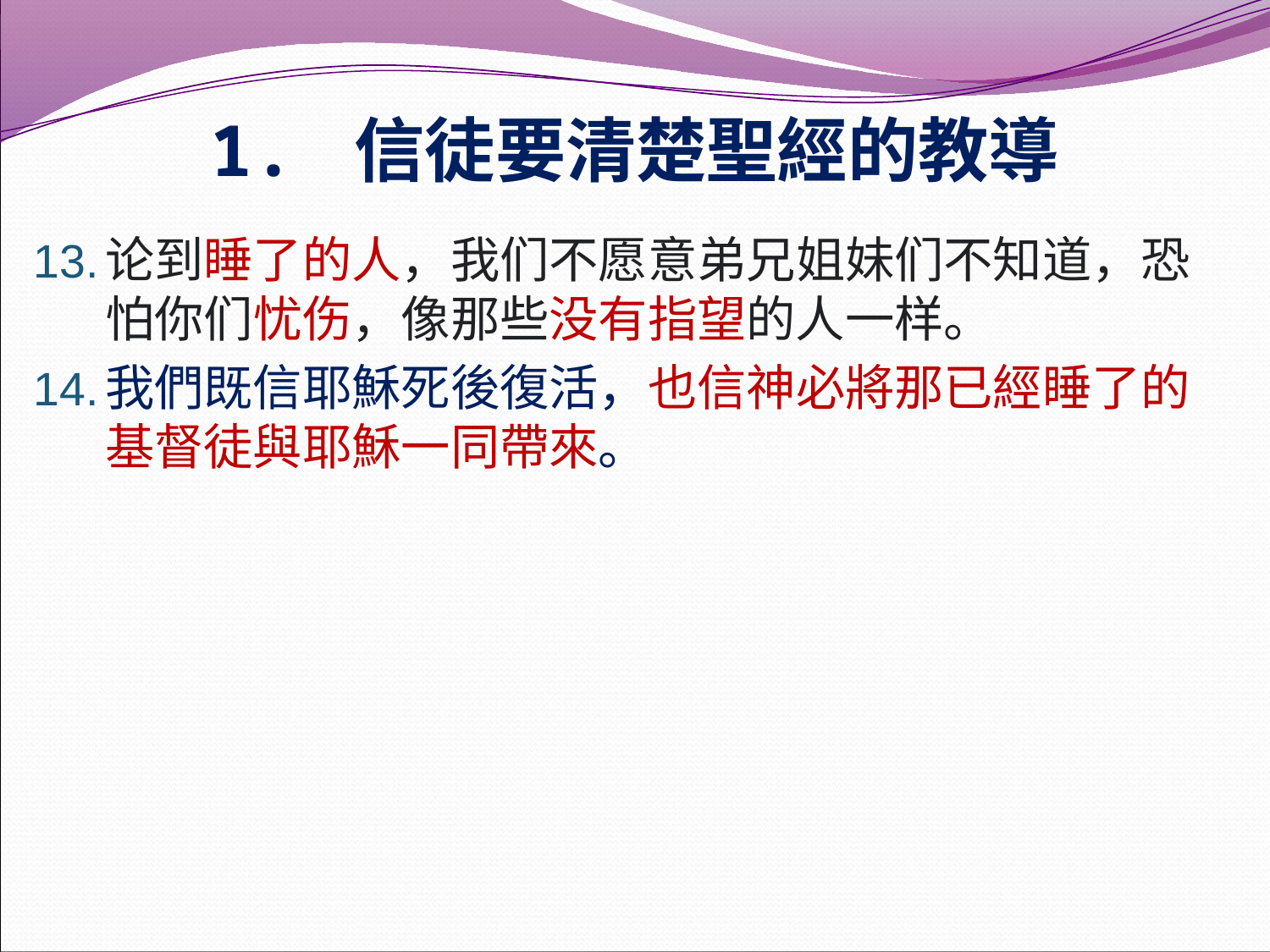

# 1. 信徒要清楚聖經的教導
论到睡了的人，我们不愿意弟兄姐妹们不知道，恐怕你们忧伤，像那些没有指望的人一样。
我們既信耶穌死後復活，也信神必將那已經睡了的基督徒與耶穌一同帶來。